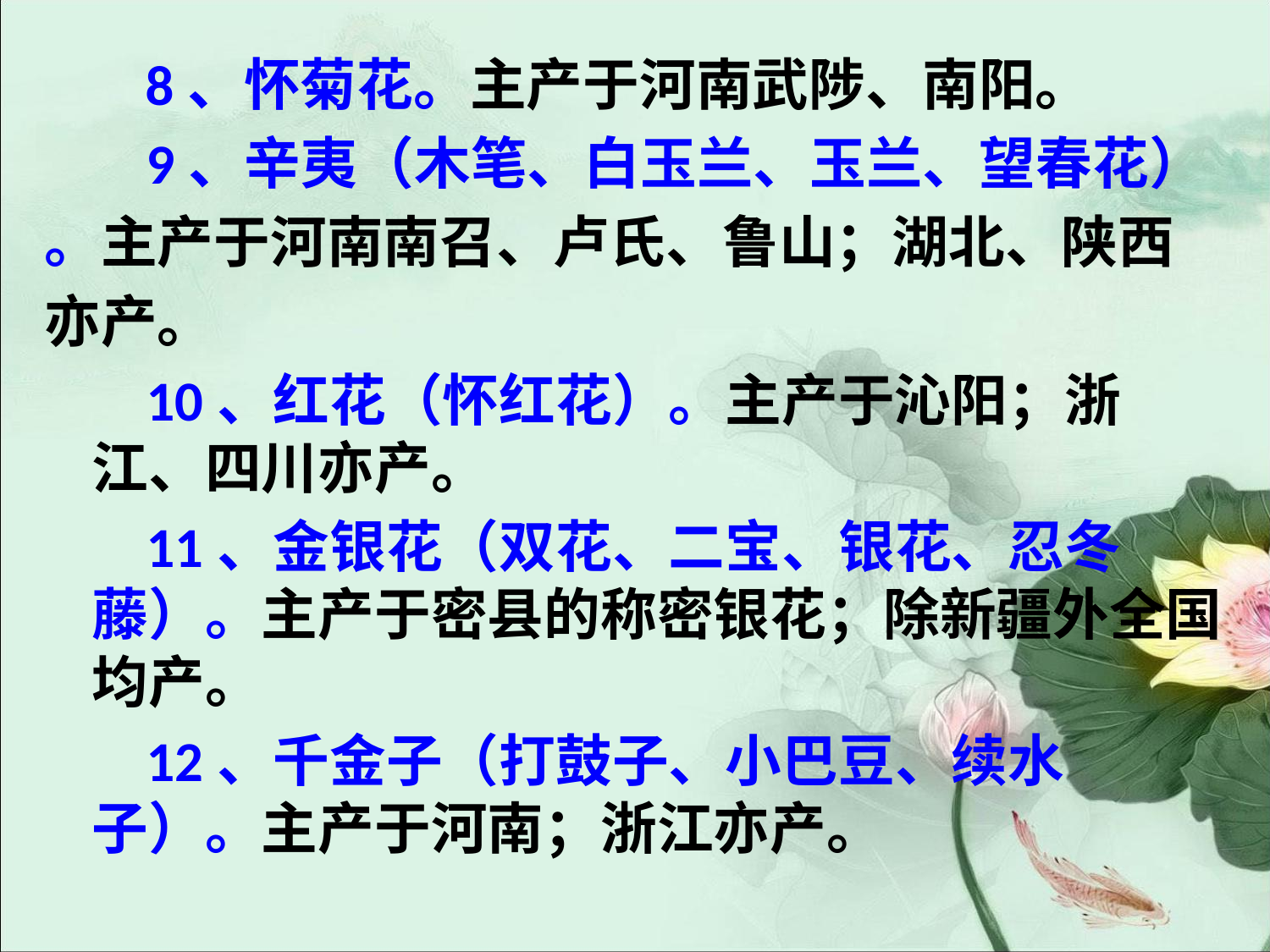

#
         8、怀菊花。主产于河南武陟、南阳。
        9、辛夷（木笔、白玉兰、玉兰、望春花）
。主产于河南南召、卢氏、鲁山；湖北、陕西
亦产。
        10、红花（怀红花）。主产于沁阳；浙江、四川亦产。
        11、金银花（双花、二宝、银花、忍冬藤）。主产于密县的称密银花；除新疆外全国均产。
        12、千金子（打鼓子、小巴豆、续水子）。主产于河南；浙江亦产。